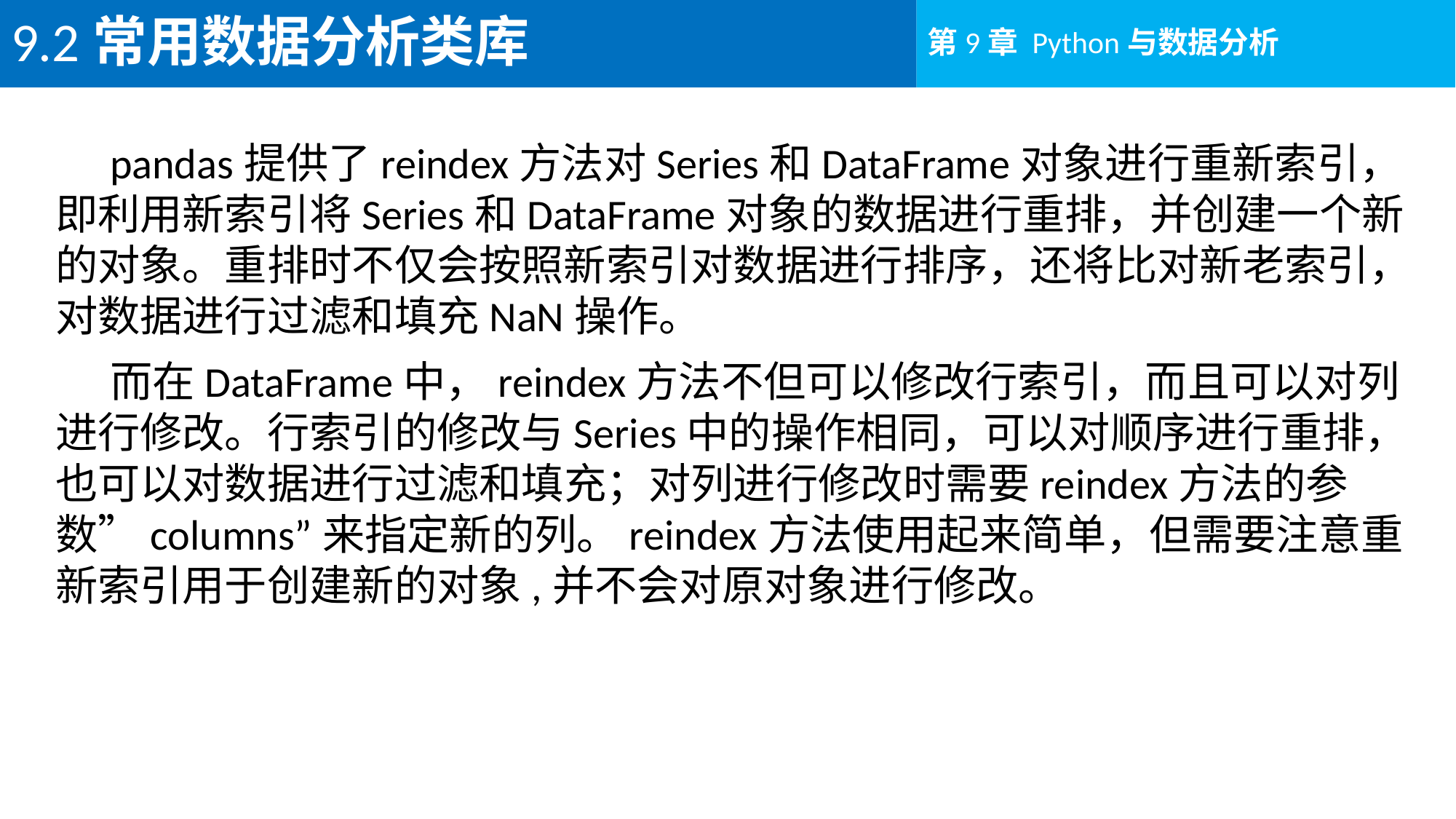

# 9.2常用数据分析类库
pandas提供了reindex方法对Series和DataFrame对象进行重新索引，即利用新索引将Series和DataFrame对象的数据进行重排，并创建一个新的对象。重排时不仅会按照新索引对数据进行排序，还将比对新老索引，对数据进行过滤和填充NaN操作。
而在DataFrame中，reindex方法不但可以修改行索引，而且可以对列进行修改。行索引的修改与Series中的操作相同，可以对顺序进行重排，也可以对数据进行过滤和填充；对列进行修改时需要reindex方法的参数”columns”来指定新的列。reindex方法使用起来简单，但需要注意重新索引用于创建新的对象,并不会对原对象进行修改。